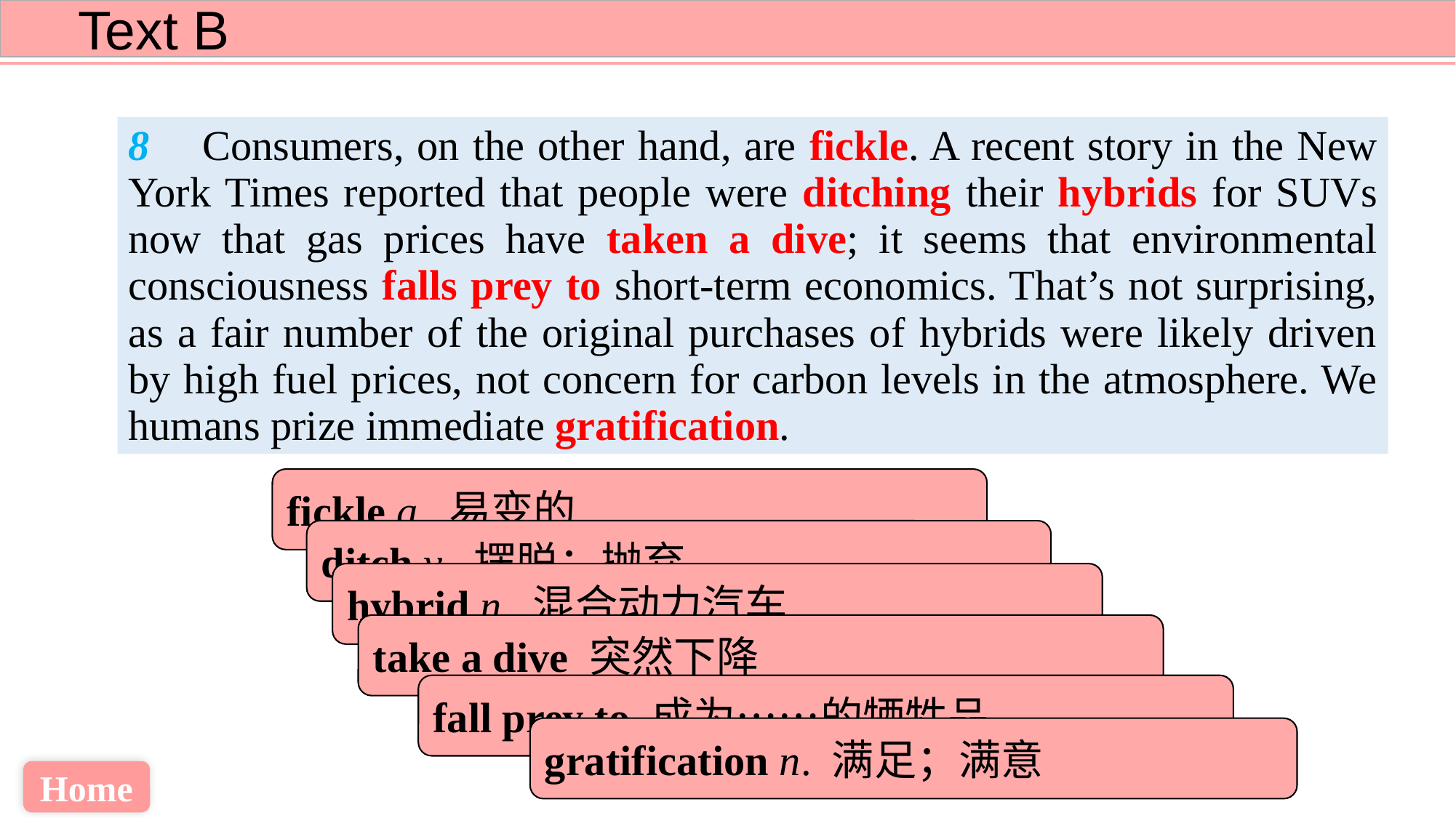

8    Consumers, on the other hand, are fickle. A recent story in the New York Times reported that people were ditching their hybrids for SUVs now that gas prices have taken a dive; it seems that environmental consciousness falls prey to short-term economics. That’s not surprising, as a fair number of the original purchases of hybrids were likely driven by high fuel prices, not concern for carbon levels in the atmosphere. We humans prize immediate gratification.

fickle a. 易变的
ditch v. 摆脱；抛弃
hybrid n. 混合动力汽车
take a dive 突然下降
fall prey to 成为……的牺牲品
gratification n. 满足；满意